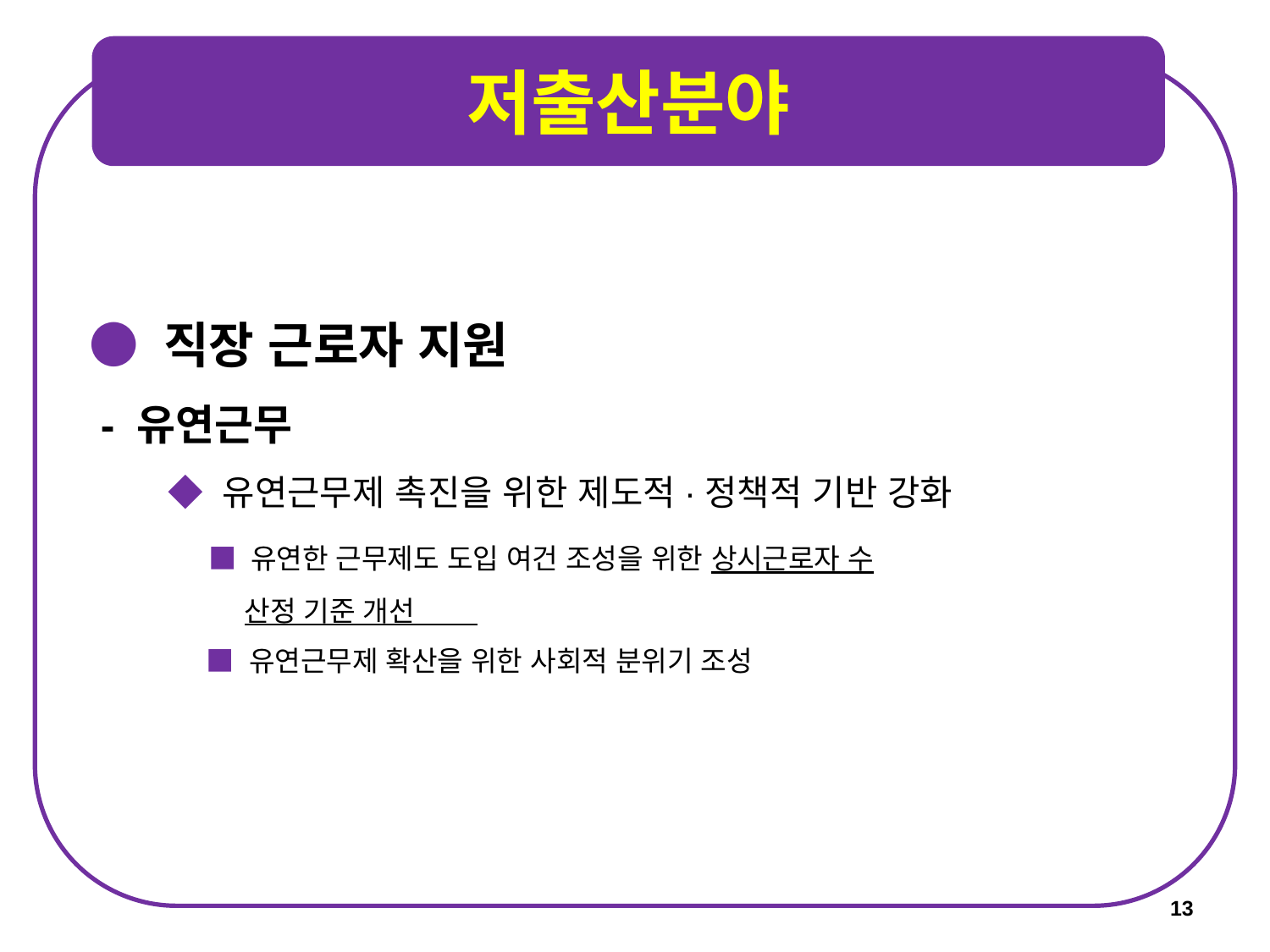

저출산분야
● 직장 근로자 지원
 - 유연근무
        ◆ 유연근무제 촉진을 위한 제도적·정책적 기반 강화
            ■ 유연한 근무제도 도입 여건 조성을 위한 상시근로자 수
                   산정 기준 개선
               ■ 유연근무제 확산을 위한 사회적 분위기 조성
13